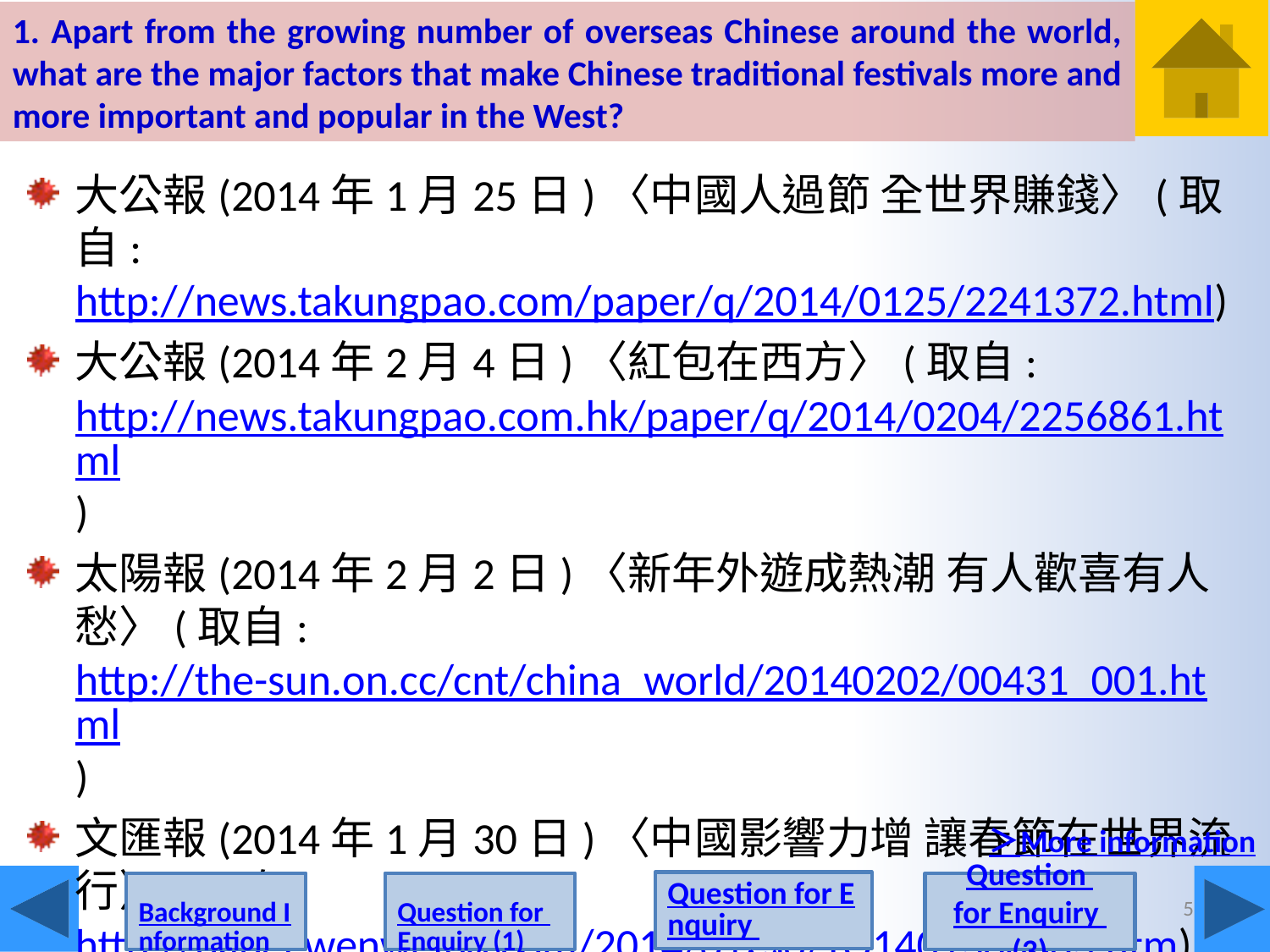

1. Apart from the growing number of overseas Chinese around the world, what are the major factors that make Chinese traditional festivals more and more important and popular in the West?

大公報(2014年1月25日)〈中國人過節 全世界賺錢〉(取自: http://news.takungpao.com/paper/q/2014/0125/2241372.html)
大公報(2014年2月4日)〈紅包在西方〉(取自: http://news.takungpao.com.hk/paper/q/2014/0204/2256861.html)
太陽報(2014年2月2日)〈新年外遊成熱潮 有人歡喜有人愁〉(取自: http://the-sun.on.cc/cnt/china_world/20140202/00431_001.html)
文匯報(2014年1月30日)〈中國影響力增 讓春節在世界流行〉(取自: http://paper.wenweipo.com/2014/01/30/YO1401300003.htm)
＞More information

Question for Enquiry (2)
Question for Enquiry (1)
Background Information

Question for Enquiry (3)

5